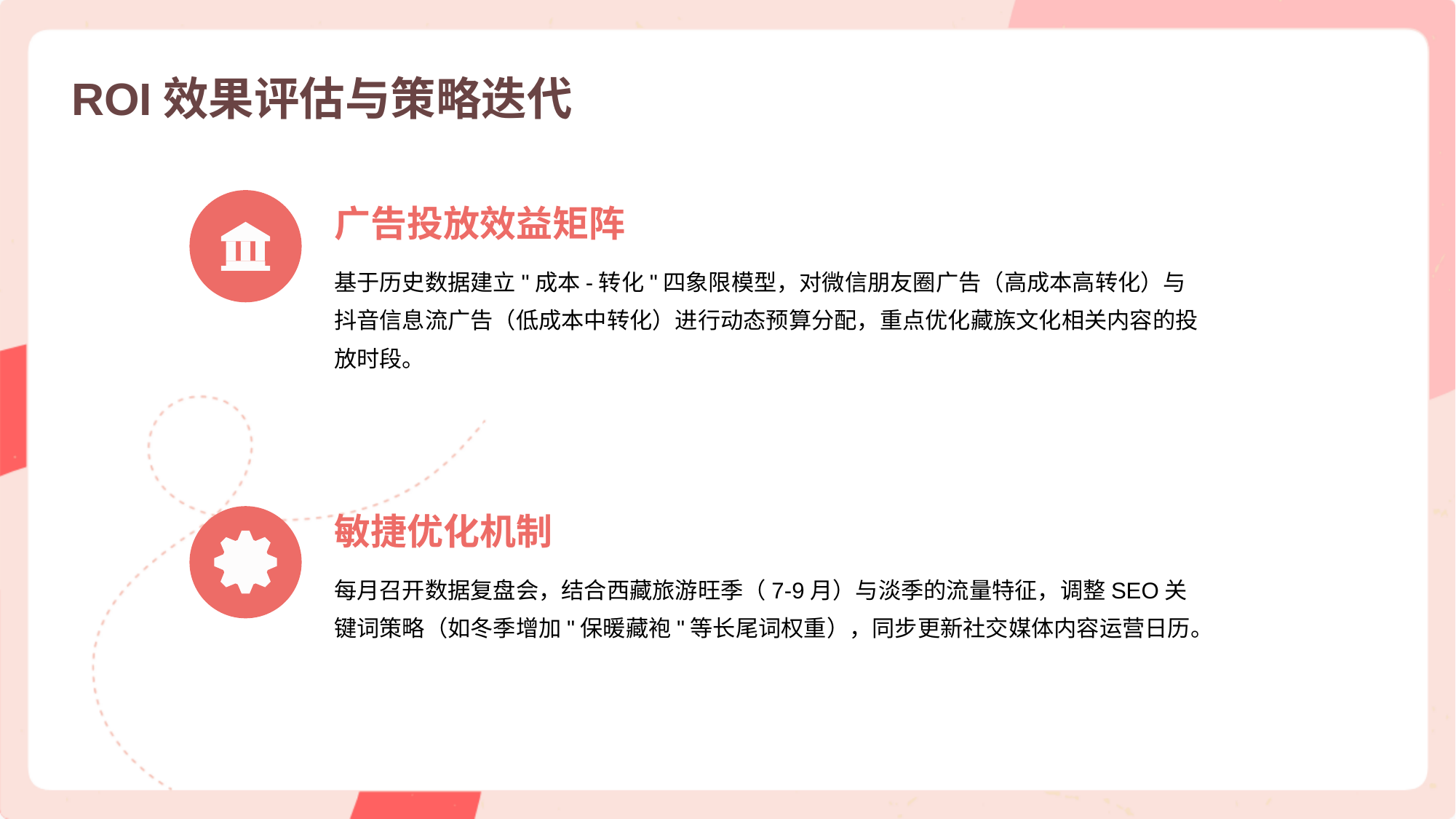

ROI效果评估与策略迭代
广告投放效益矩阵

基于历史数据建立"成本-转化"四象限模型，对微信朋友圈广告（高成本高转化）与抖音信息流广告（低成本中转化）进行动态预算分配，重点优化藏族文化相关内容的投放时段。
敏捷优化机制

每月召开数据复盘会，结合西藏旅游旺季（7-9月）与淡季的流量特征，调整SEO关键词策略（如冬季增加"保暖藏袍"等长尾词权重），同步更新社交媒体内容运营日历。